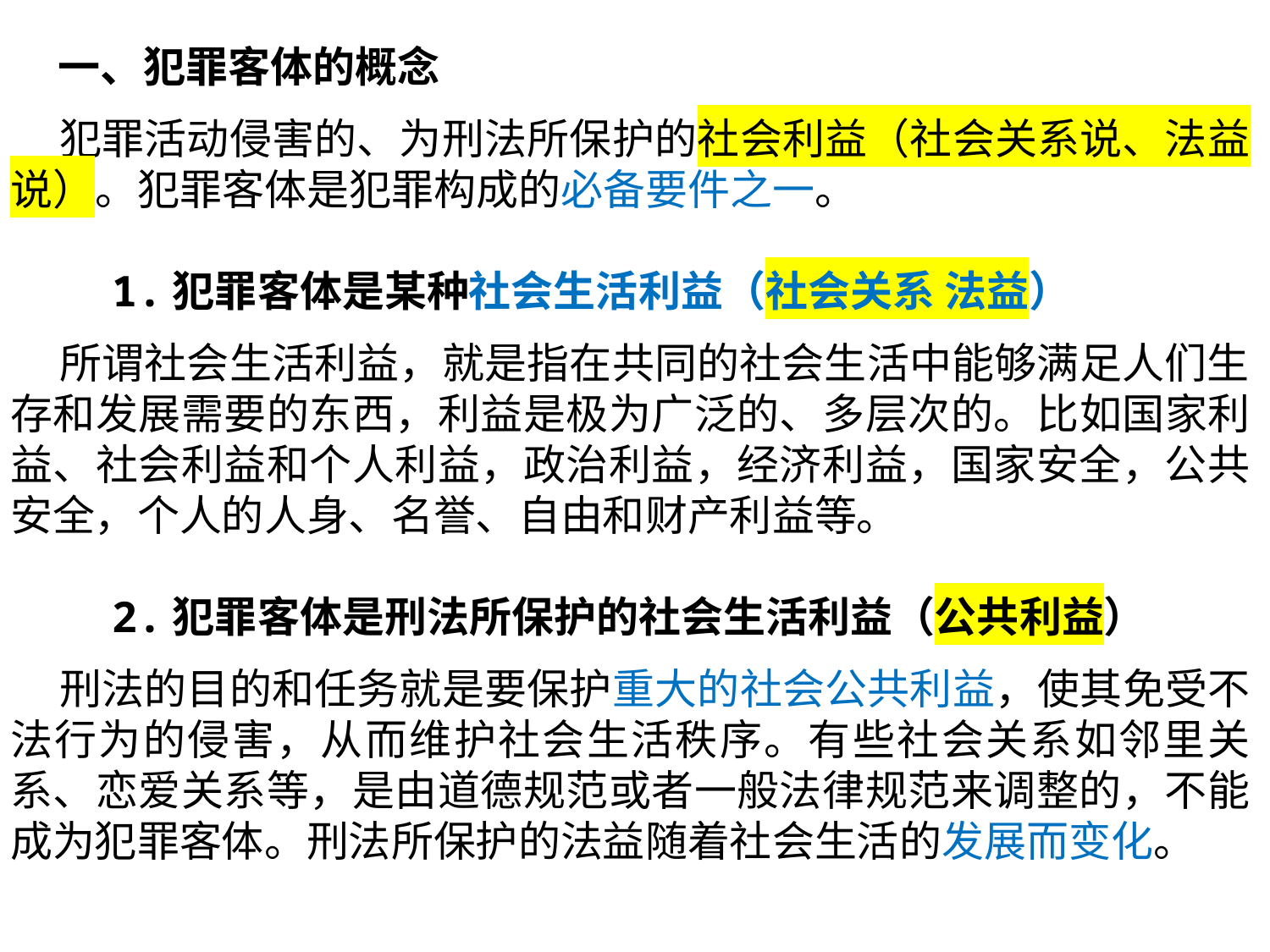

一、犯罪客体的概念

    犯罪活动侵害的、为刑法所保护的社会利益（社会关系说、法益说）。犯罪客体是犯罪构成的必备要件之一。

    1.犯罪客体是某种社会生活利益（社会关系 法益）

    所谓社会生活利益，就是指在共同的社会生活中能够满足人们生存和发展需要的东西，利益是极为广泛的、多层次的。比如国家利益、社会利益和个人利益，政治利益，经济利益，国家安全，公共安全，个人的人身、名誉、自由和财产利益等。

    2.犯罪客体是刑法所保护的社会生活利益（公共利益）

    刑法的目的和任务就是要保护重大的社会公共利益，使其免受不法行为的侵害，从而维护社会生活秩序。有些社会关系如邻里关系、恋爱关系等，是由道德规范或者一般法律规范来调整的，不能成为犯罪客体。刑法所保护的法益随着社会生活的发展而变化。